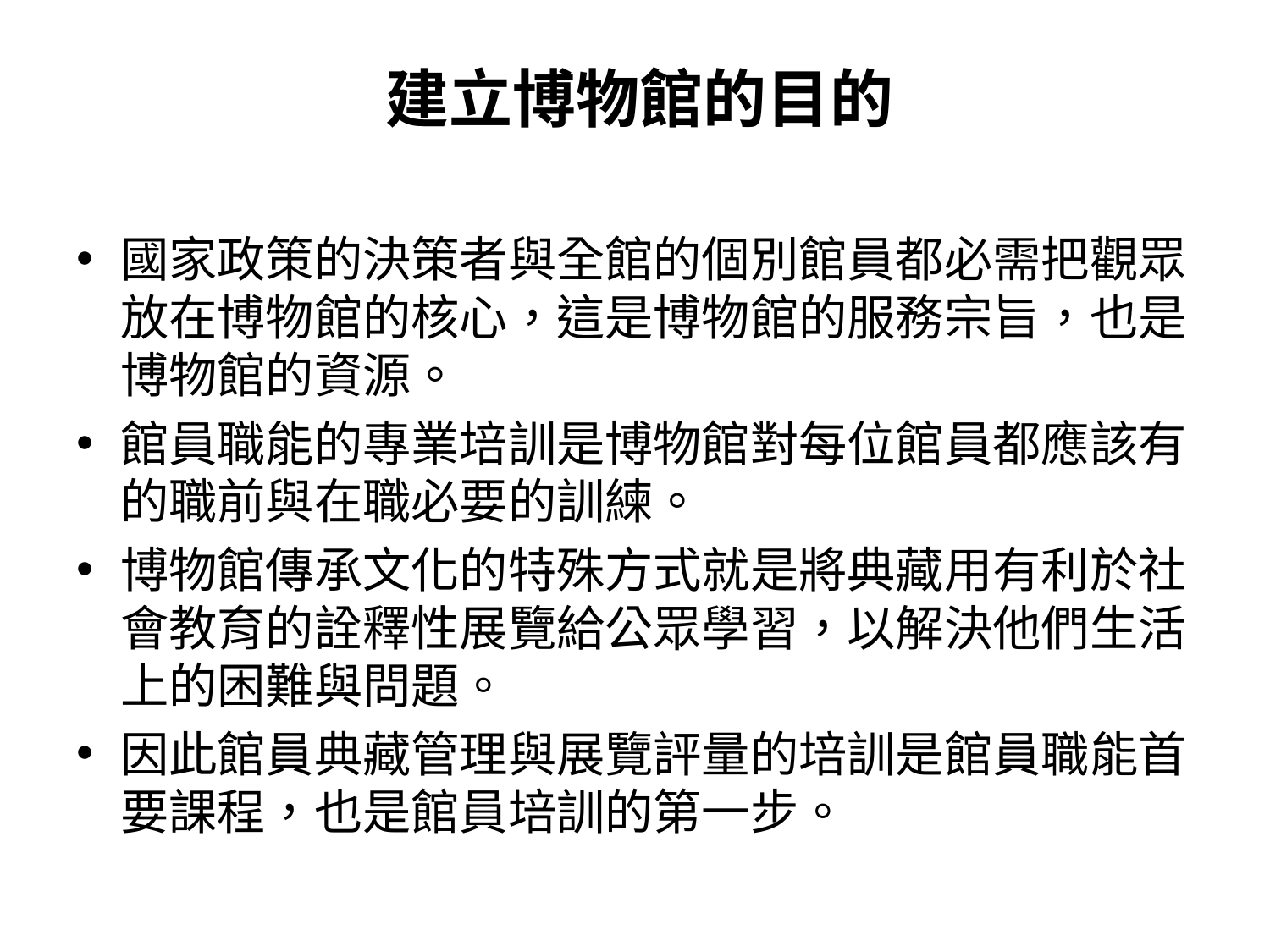

# 建立博物館的目的
國家政策的決策者與全館的個別館員都必需把觀眾放在博物館的核心，這是博物館的服務宗旨，也是博物館的資源。
館員職能的專業培訓是博物館對每位館員都應該有的職前與在職必要的訓練。
博物館傳承文化的特殊方式就是將典藏用有利於社會教育的詮釋性展覽給公眾學習，以解決他們生活上的困難與問題。
因此館員典藏管理與展覽評量的培訓是館員職能首要課程，也是館員培訓的第一步。